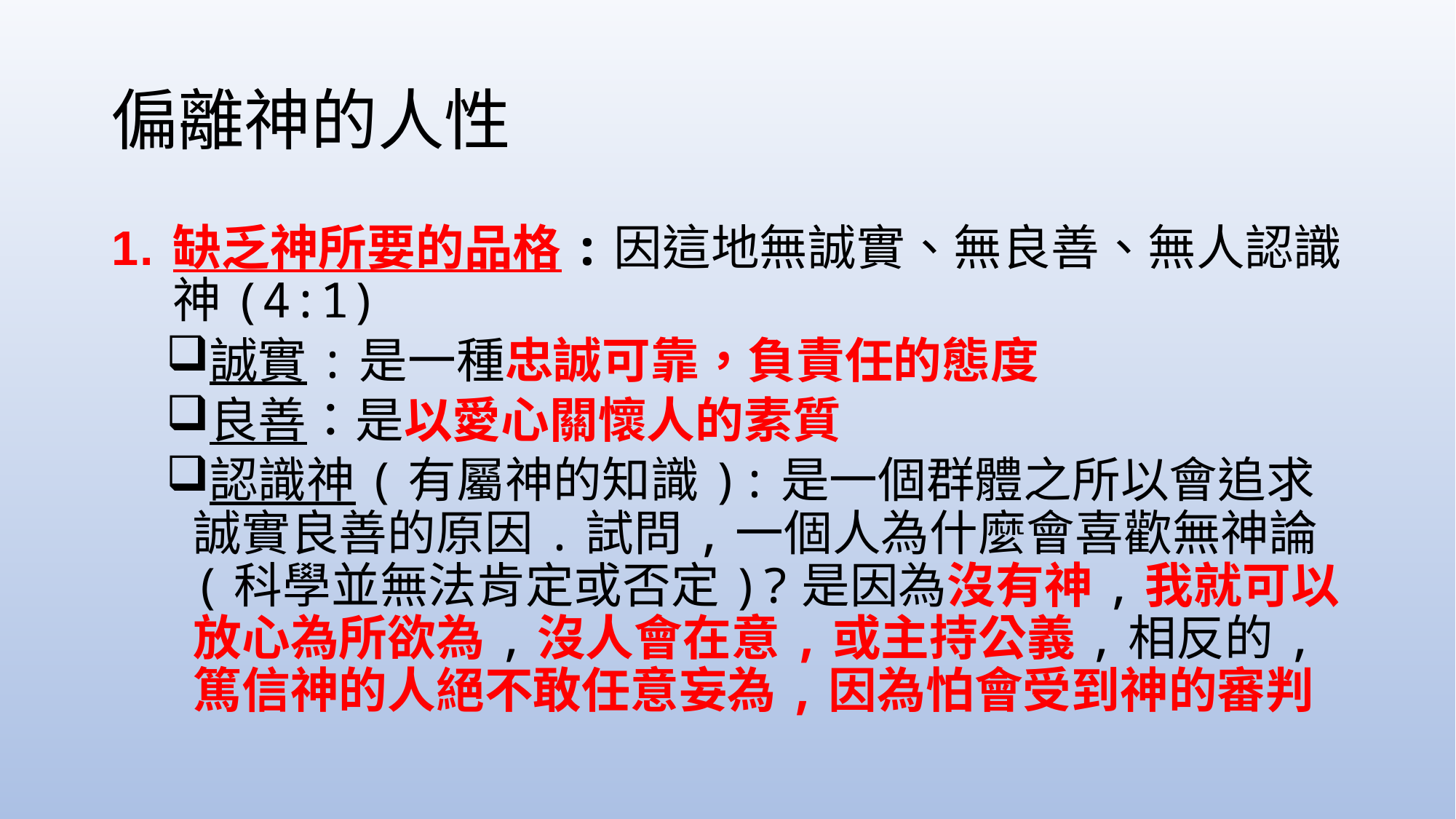

# 偏離神的人性
缺乏神所要的品格:因這地無誠實、無良善、無人認識神(4:1)
誠實:是一種忠誠可靠，負責任的態度
良善：是以愛心關懷人的素質
認識神(有屬神的知識):是一個群體之所以會追求誠實良善的原因.試問,一個人為什麼會喜歡無神論(科學並無法肯定或否定)?是因為沒有神,我就可以放心為所欲為,沒人會在意,或主持公義,相反的,篤信神的人絕不敢任意妄為,因為怕會受到神的審判